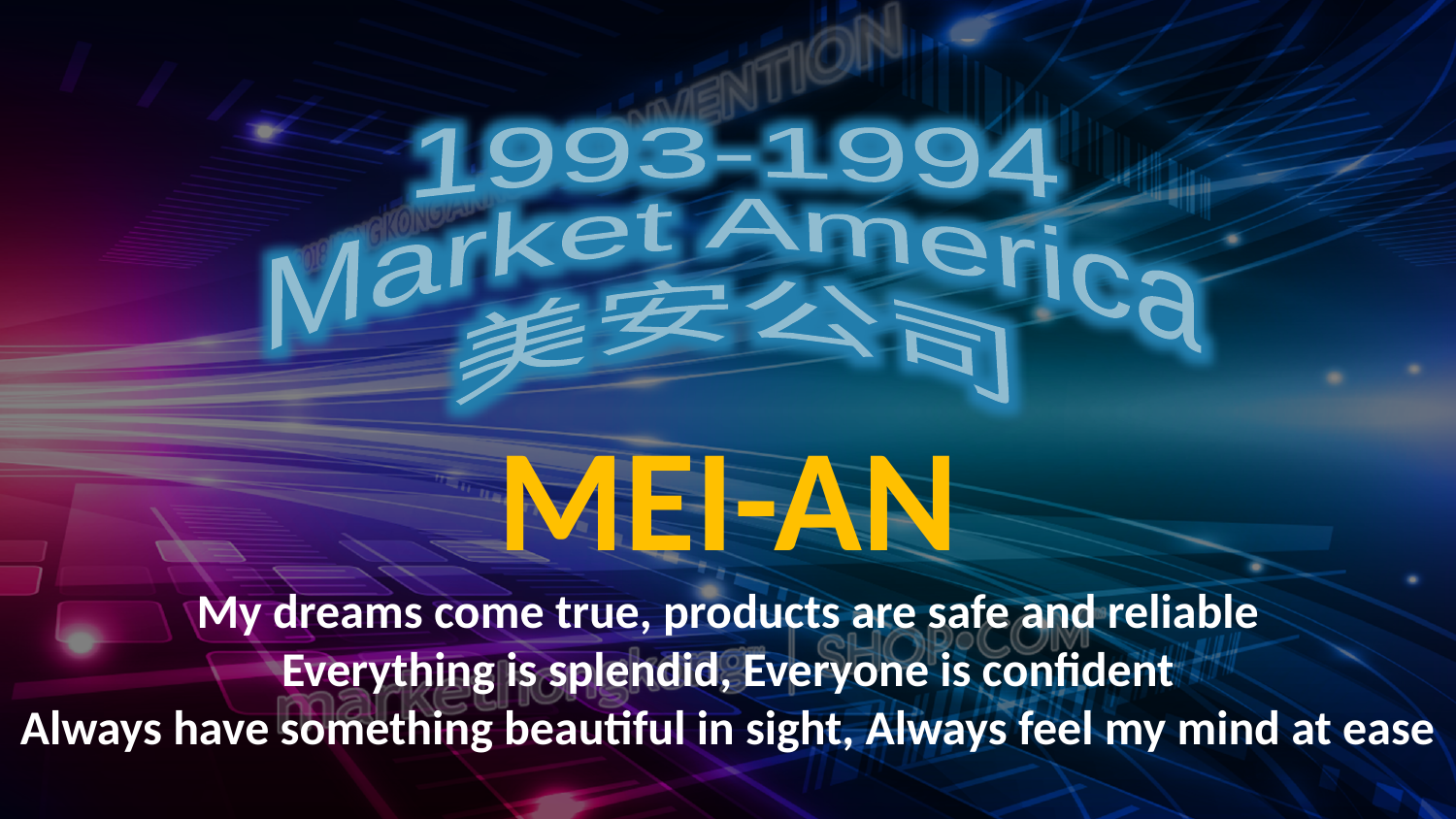

1993-1994
Market America
美安公司
MEI-AN
My dreams come true, products are safe and reliable
Everything is splendid, Everyone is confident
Always have something beautiful in sight, Always feel my mind at ease